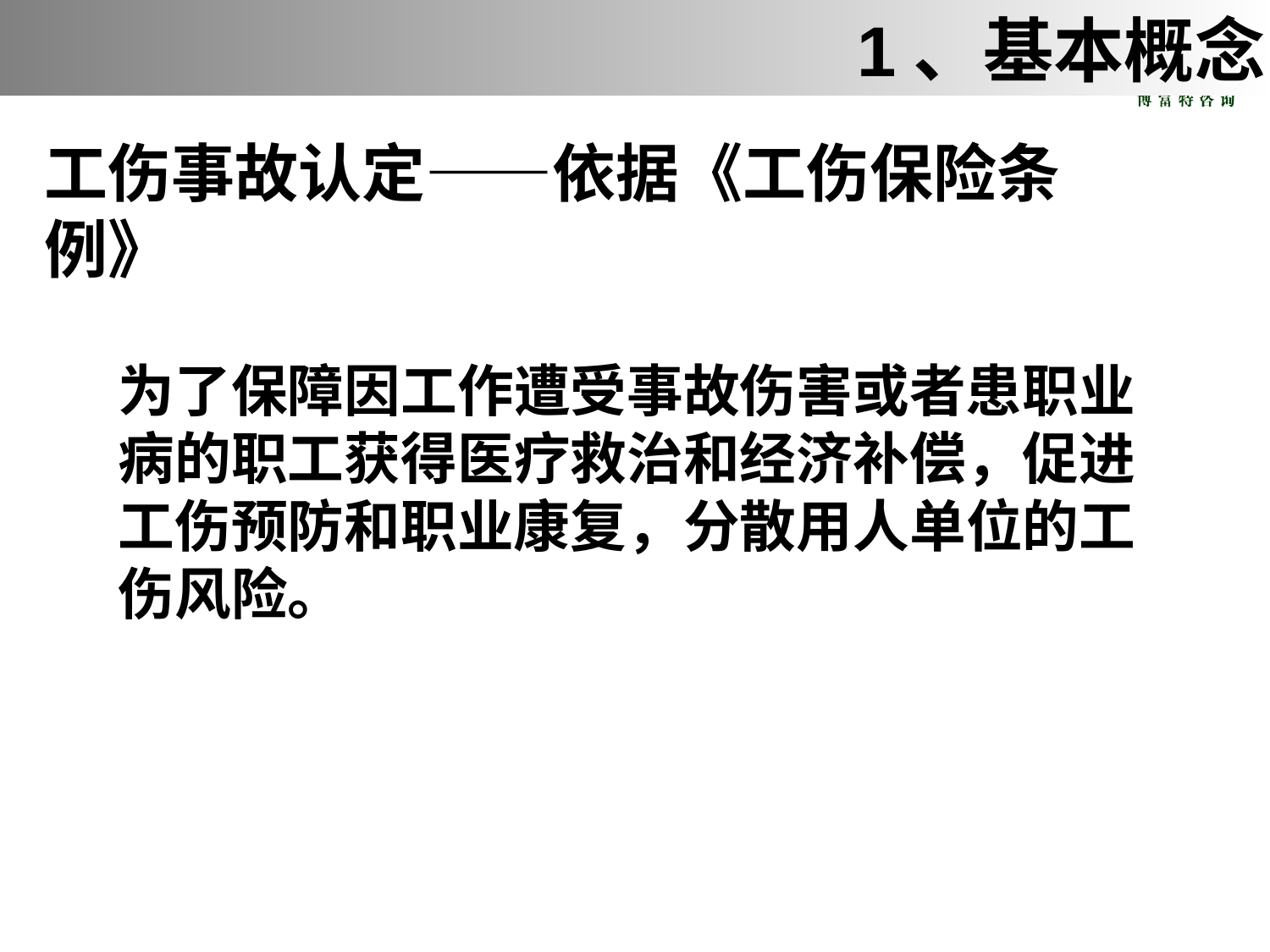

1、基本概念
工伤事故认定——依据《工伤保险条例》
为了保障因工作遭受事故伤害或者患职业病的职工获得医疗救治和经济补偿，促进工伤预防和职业康复，分散用人单位的工伤风险。